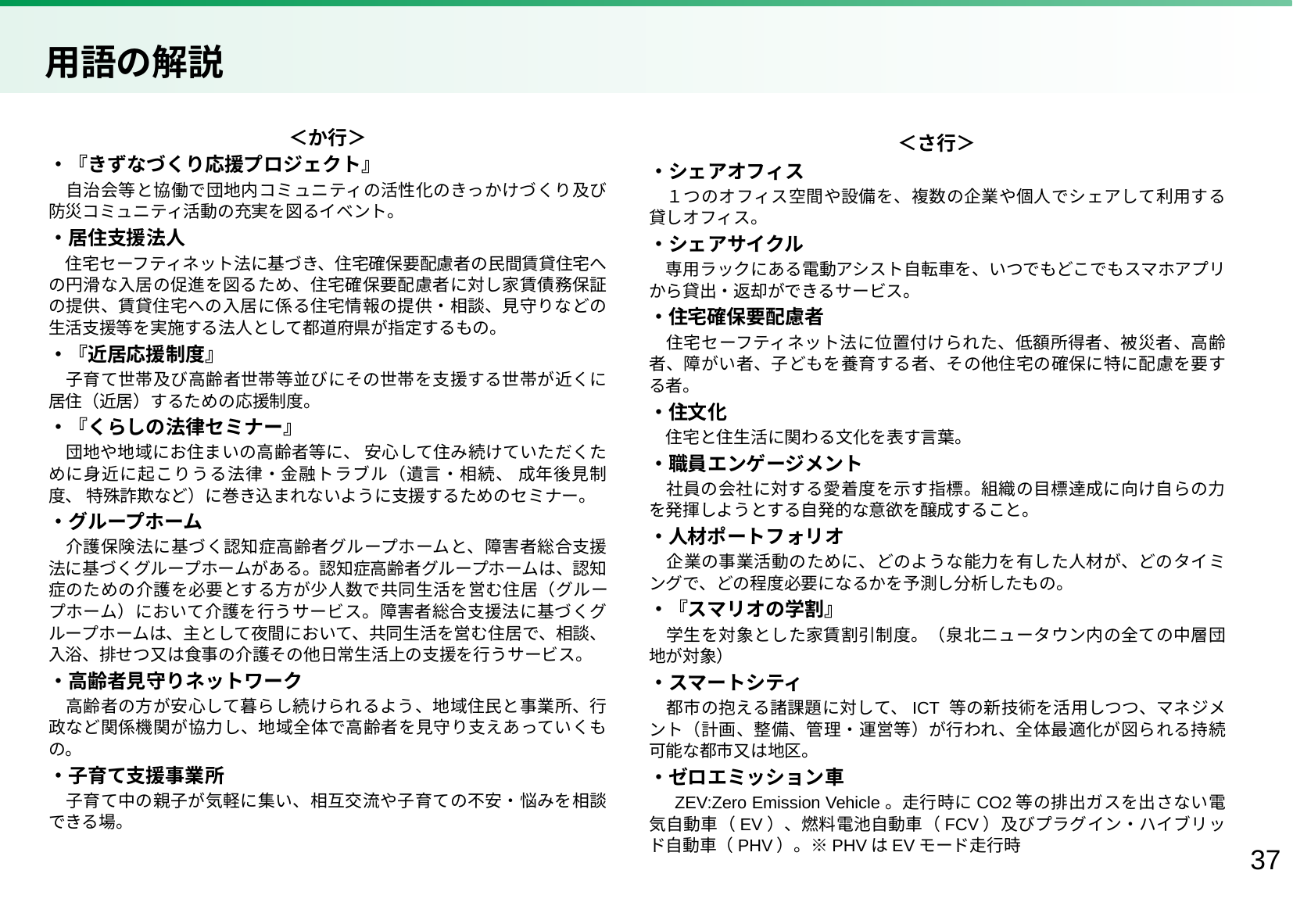

用語の解説
＜か行＞
・『きずなづくり応援プロジェクト』
　自治会等と協働で団地内コミュニティの活性化のきっかけづくり及び防災コミュニティ活動の充実を図るイベント。
・居住支援法人
　住宅セーフティネット法に基づき、住宅確保要配慮者の⺠間賃貸住宅への円滑な⼊居の促進を図るため、住宅確保要配慮者に対し家賃債務保証の提供、賃貸住宅への入居に係る住宅情報の提供・相談、見守りなどの生活支援等を実施する法人として都道府県が指定するもの。
・『近居応援制度』
　子育て世帯及び高齢者世帯等並びにその世帯を支援する世帯が近くに居住（近居）するための応援制度。
・『くらしの法律セミナー』
　団地や地域にお住まいの高齢者等に、 安心して住み続けていただくために身近に起こりうる法律・金融トラブル（遺言・相続、 成年後見制度、 特殊詐欺など）に巻き込まれないように支援するためのセミナー。
・グループホーム
　介護保険法に基づく認知症高齢者グループホームと、障害者総合支援法に基づくグループホームがある。認知症高齢者グループホームは、認知症のための介護を必要とする方が少人数で共同生活を営む住居（グループホーム）において介護を行うサービス。障害者総合支援法に基づくグループホームは、主として夜間において、共同生活を営む住居で、相談、入浴、排せつ又は食事の介護その他日常生活上の支援を行うサービス。
・高齢者見守りネットワーク
　高齢者の方が安心して暮らし続けられるよう、地域住民と事業所、行政など関係機関が協力し、地域全体で高齢者を見守り支えあっていくもの。
・子育て支援事業所
　子育て中の親子が気軽に集い、相互交流や子育ての不安・悩みを相談できる場。
＜さ行＞
・シェアオフィス
　１つのオフィス空間や設備を、複数の企業や個人でシェアして利用する貸しオフィス。
・シェアサイクル
　専用ラックにある電動アシスト自転車を、いつでもどこでもスマホアプリから貸出・返却ができるサービス。
・住宅確保要配慮者
　住宅セーフティネット法に位置付けられた、低額所得者、被災者、高齢者、障がい者、子どもを養育する者、その他住宅の確保に特に配慮を要する者。
・住文化
　住宅と住生活に関わる文化を表す言葉。
・職員エンゲージメント
　社員の会社に対する愛着度を示す指標。組織の目標達成に向け自らの力を発揮しようとする自発的な意欲を醸成すること。
・人材ポートフォリオ
　企業の事業活動のために、どのような能力を有した人材が、どのタイミングで、どの程度必要になるかを予測し分析したもの。
・『スマリオの学割』
　学生を対象とした家賃割引制度。（泉北ニュータウン内の全ての中層団地が対象）
・スマートシティ
　都市の抱える諸課題に対して、ICT 等の新技術を活用しつつ、マネジメント（計画、整備、管理・運営等）が行われ、全体最適化が図られる持続可能な都市又は地区。
・ゼロエミッション車
　 ZEV:Zero Emission Vehicle。走行時にCO2等の排出ガスを出さない電気自動車（EV）、燃料電池自動車（FCV）及びプラグイン・ハイブリッド自動車（PHV）。※PHVはEVモード走行時
37